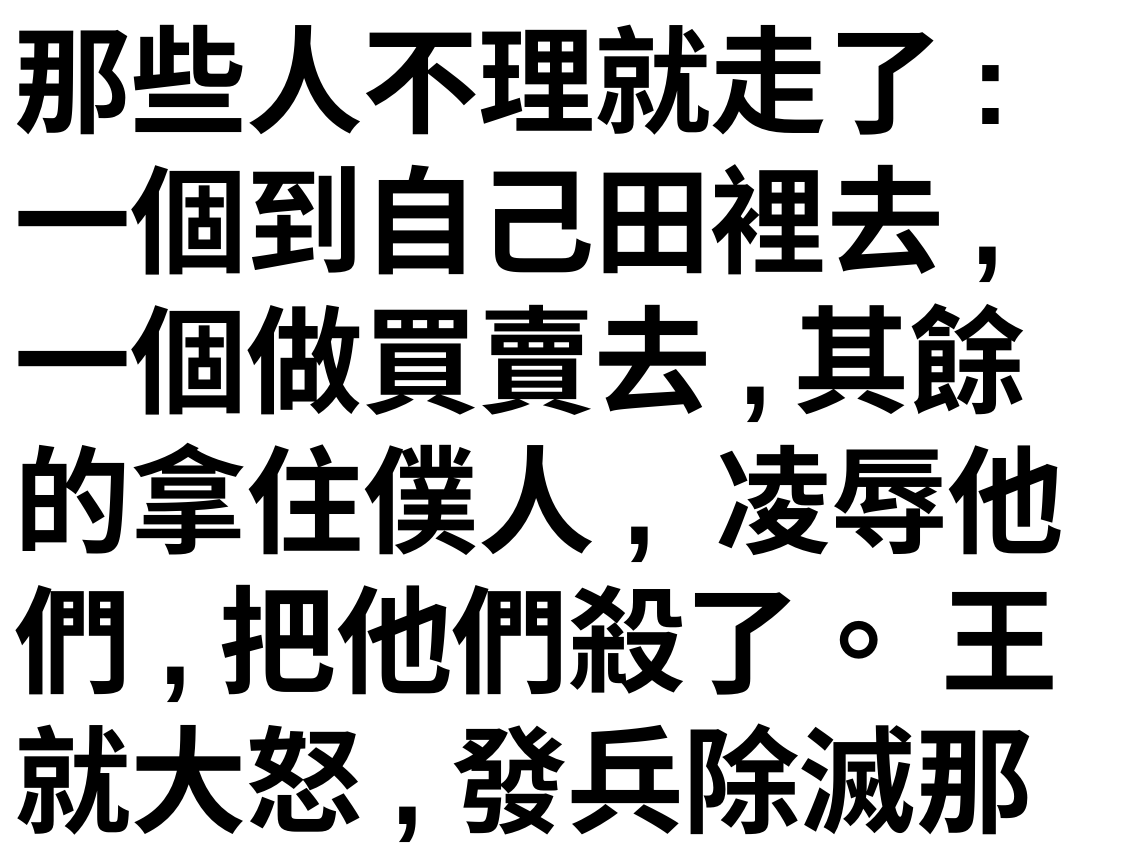

那些人不理就走了: 一個到自己田裡去, 一個做買賣去, 其餘的拿住僕人, 凌辱他們,把他們殺了。 王就大怒,發兵除滅那些凶手,